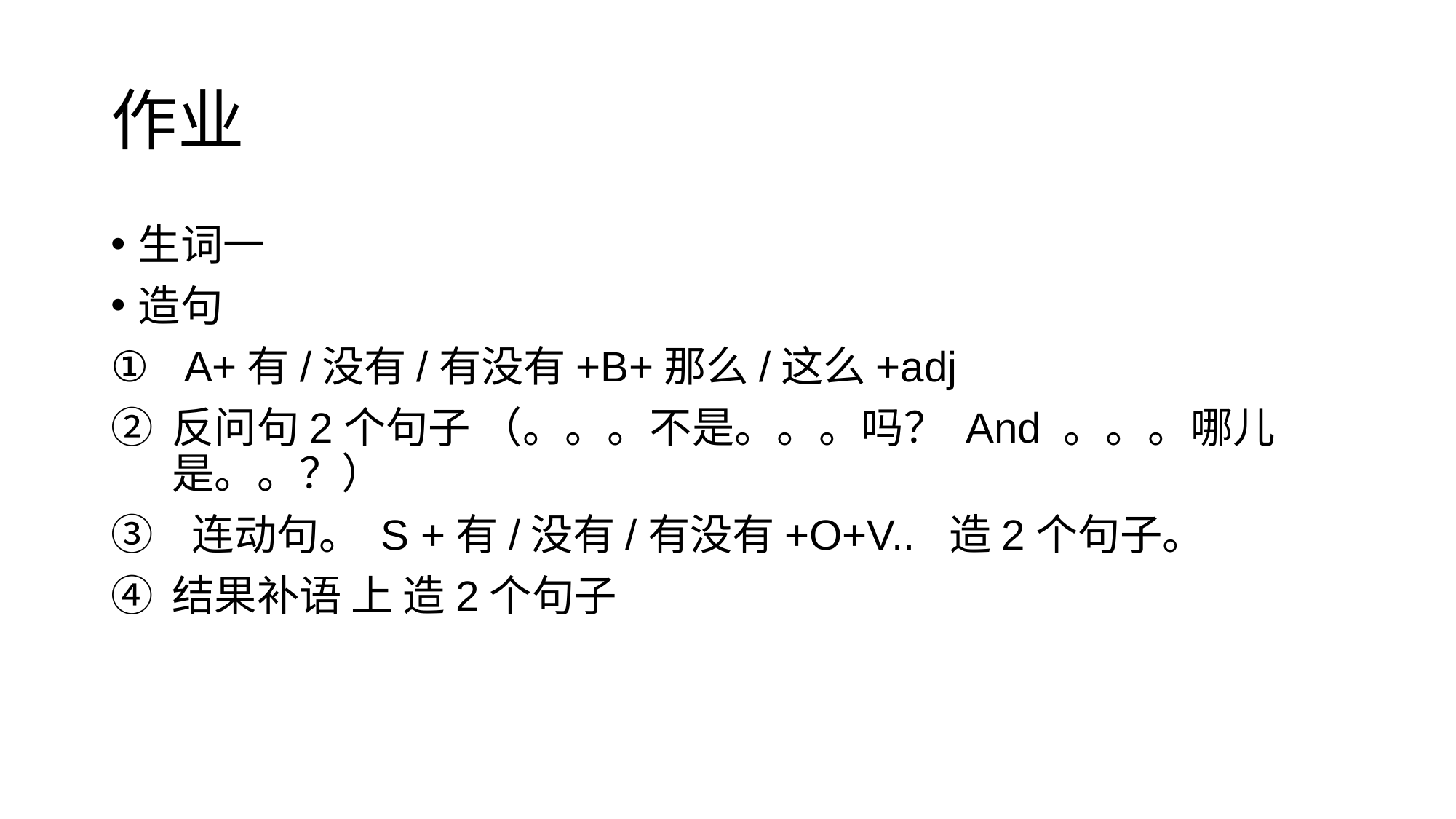

# 作业
生词一
造句
 A+有/没有/有没有+B+那么/这么+adj
反问句2个句子 （。。。不是。。。吗？ And 。。。哪儿是。。？）
 连动句。 S +有/没有/有没有+O+V..  造2个句子。
结果补语 上 造2个句子